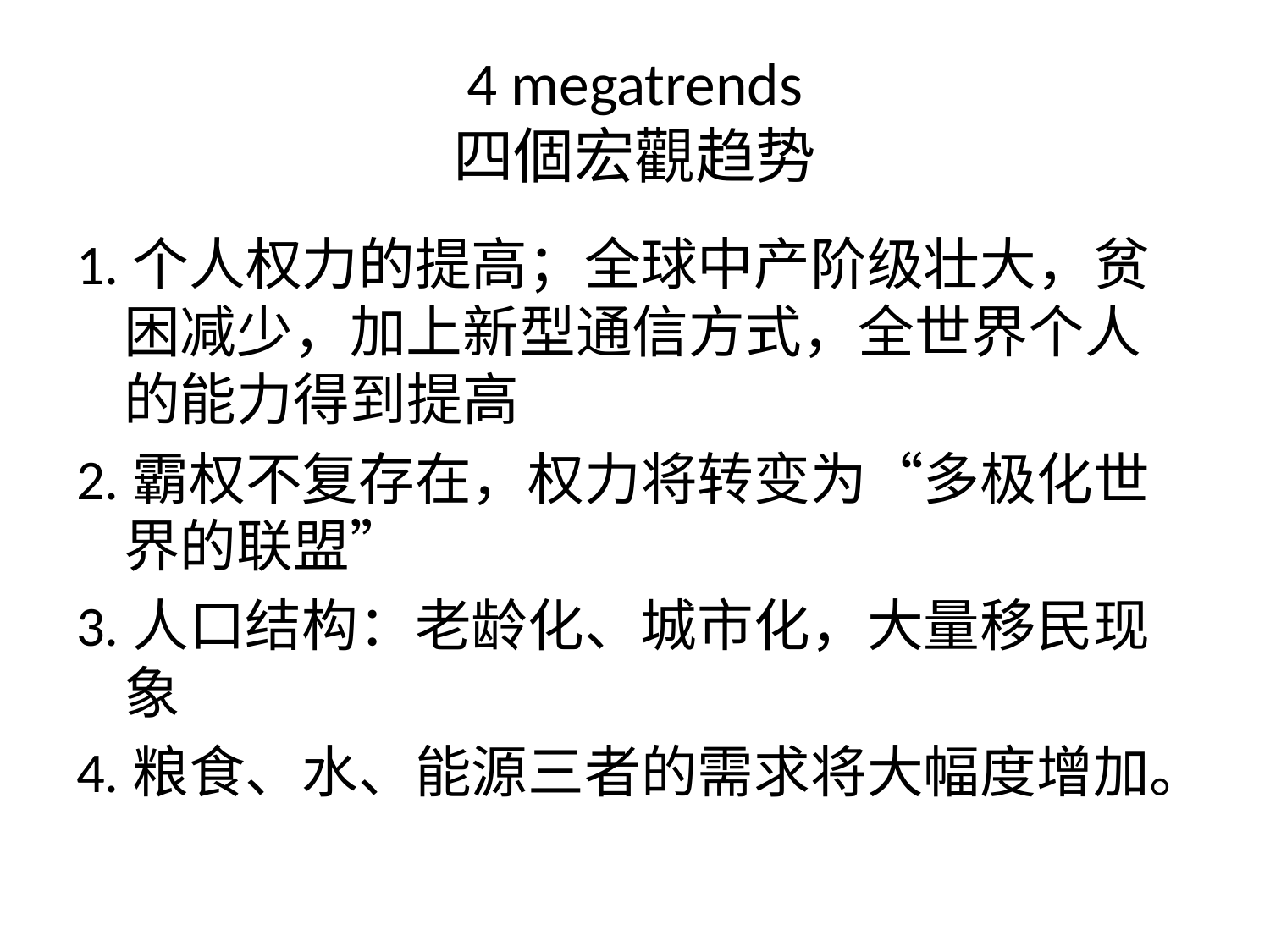

# 4 megatrends 四個宏觀趋势
1.个人权力的提高；全球中产阶级壮大，贫困减少，加上新型通信方式，全世界个人的能力得到提高
2.霸权不复存在，权力将转变为“多极化世界的联盟”
3.人口结构：老龄化、城市化，大量移民现象
4.粮食、水、能源三者的需求将大幅度增加。